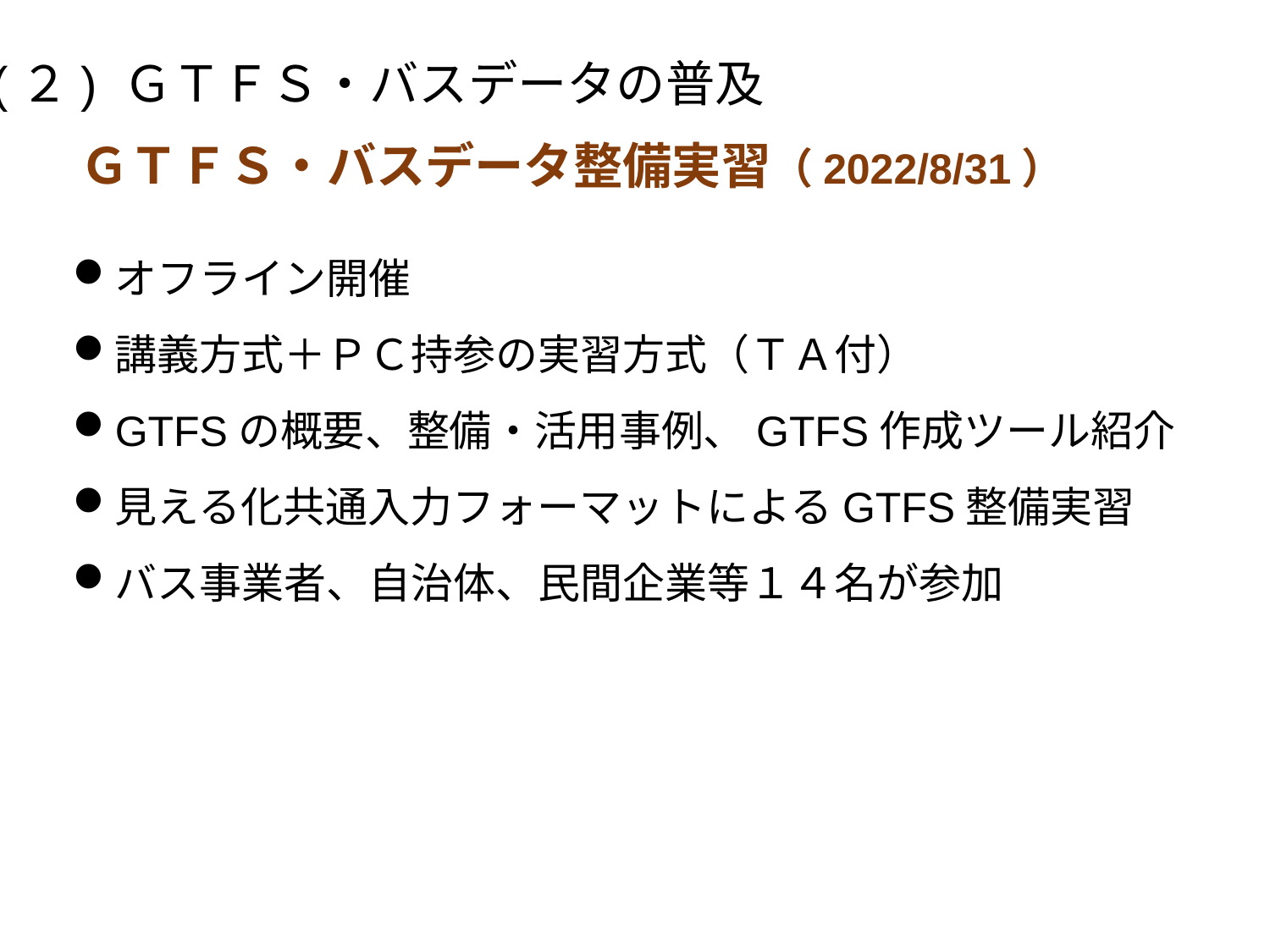

(２) ＧＴＦＳ・バスデータの普及
ＧＴＦＳ・バスデータ整備実習（2022/8/31）
オフライン開催
講義方式＋ＰＣ持参の実習方式（ＴＡ付）
GTFSの概要、整備・活用事例、GTFS作成ツール紹介
見える化共通入力フォーマットによるGTFS整備実習
バス事業者、自治体、民間企業等１４名が参加